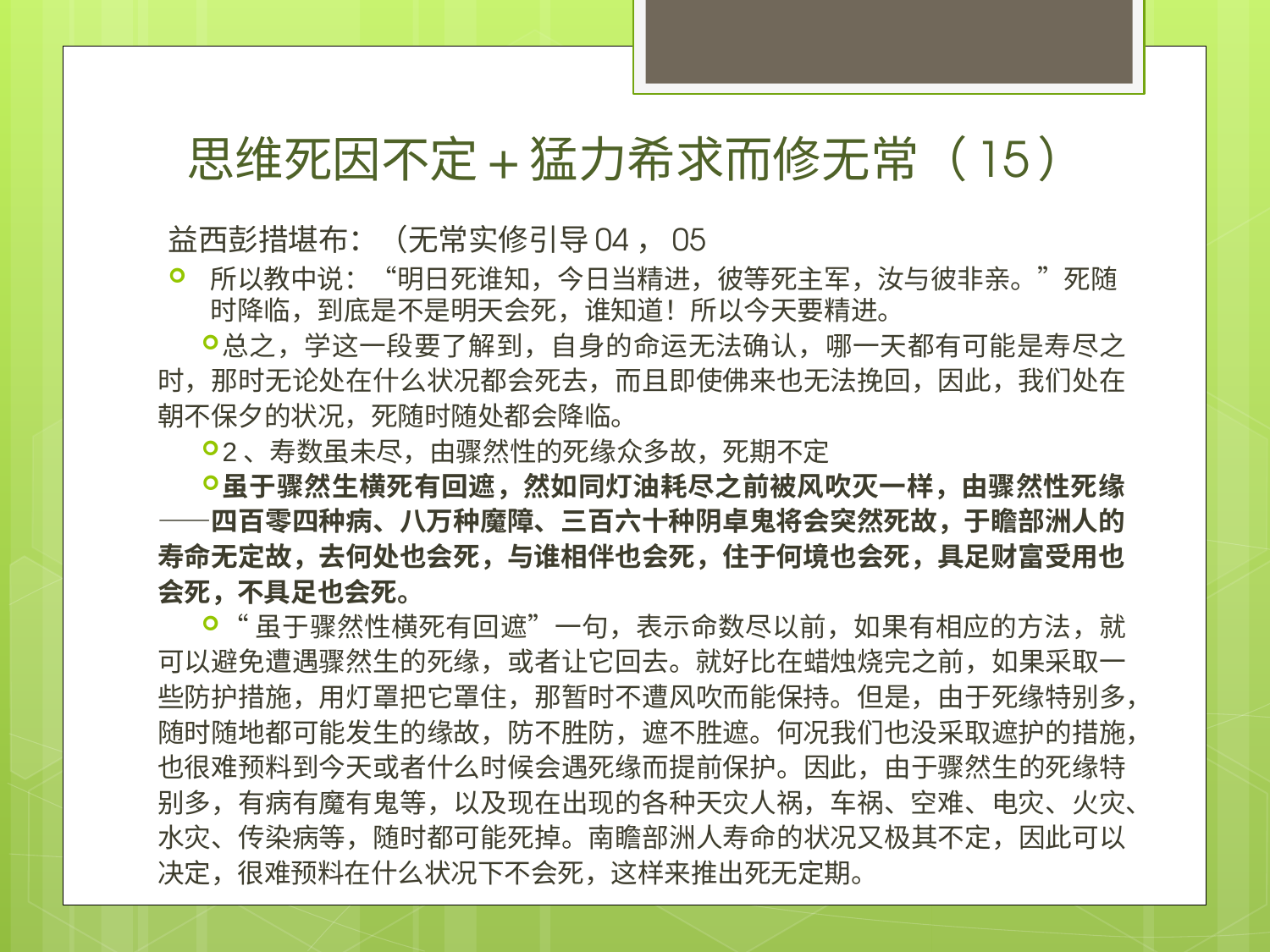

# 思维死因不定+猛力希求而修无常（15）
益西彭措堪布：（无常实修引导04，05
所以教中说：“明日死谁知，今日当精进，彼等死主军，汝与彼非亲。”死随时降临，到底是不是明天会死，谁知道！所以今天要精进。
总之，学这一段要了解到，自身的命运无法确认，哪一天都有可能是寿尽之时，那时无论处在什么状况都会死去，而且即使佛来也无法挽回，因此，我们处在朝不保夕的状况，死随时随处都会降临。
2、寿数虽未尽，由骤然性的死缘众多故，死期不定
虽于骤然生横死有回遮，然如同灯油耗尽之前被风吹灭一样，由骤然性死缘——四百零四种病、八万种魔障、三百六十种阴卓鬼将会突然死故，于瞻部洲人的寿命无定故，去何处也会死，与谁相伴也会死，住于何境也会死，具足财富受用也会死，不具足也会死。
“虽于骤然性横死有回遮”一句，表示命数尽以前，如果有相应的方法，就可以避免遭遇骤然生的死缘，或者让它回去。就好比在蜡烛烧完之前，如果采取一些防护措施，用灯罩把它罩住，那暂时不遭风吹而能保持。但是，由于死缘特别多，随时随地都可能发生的缘故，防不胜防，遮不胜遮。何况我们也没采取遮护的措施，也很难预料到今天或者什么时候会遇死缘而提前保护。因此，由于骤然生的死缘特别多，有病有魔有鬼等，以及现在出现的各种天灾人祸，车祸、空难、电灾、火灾、水灾、传染病等，随时都可能死掉。南瞻部洲人寿命的状况又极其不定，因此可以决定，很难预料在什么状况下不会死，这样来推出死无定期。